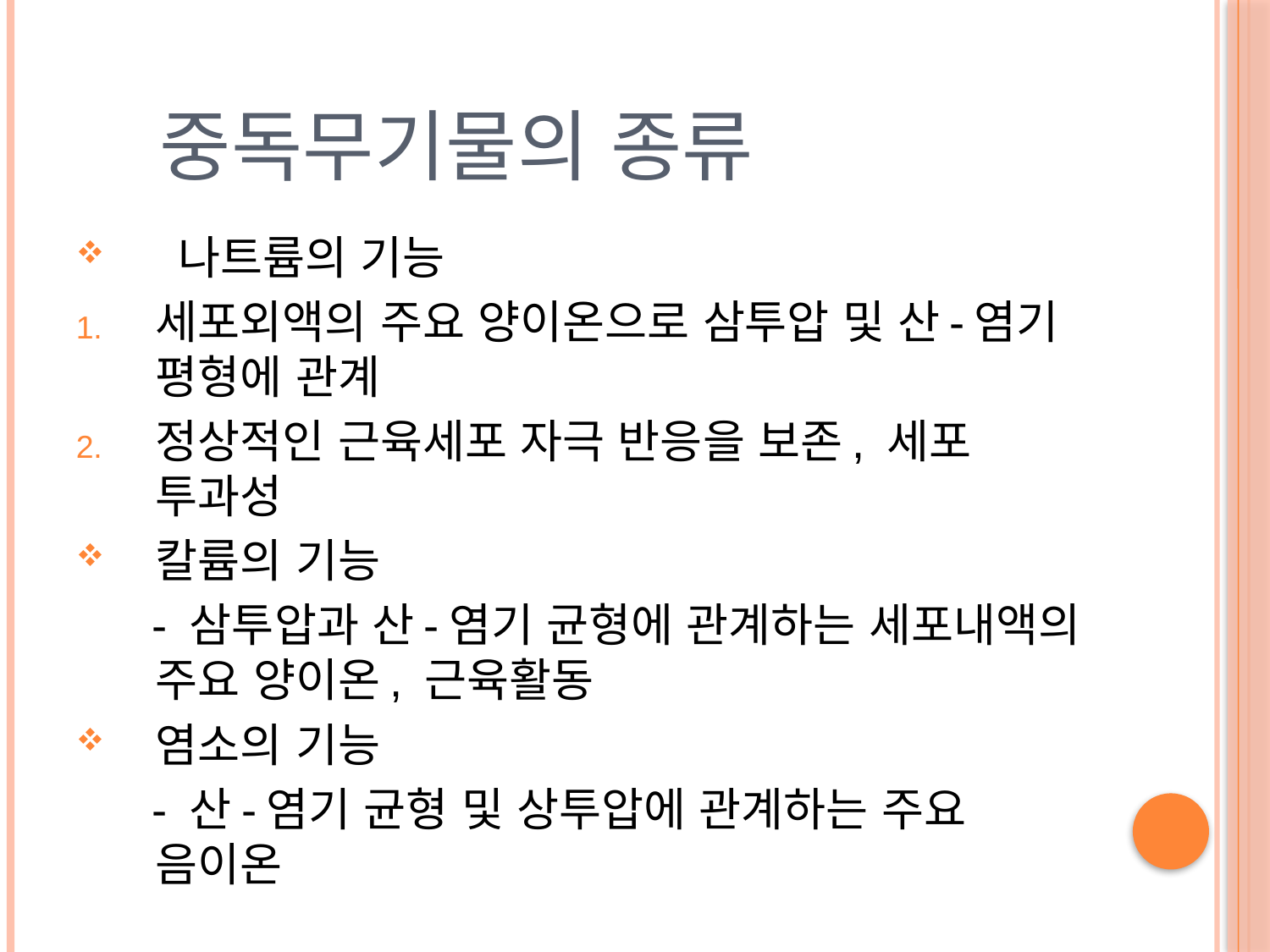

# 중독무기물의 종류
 나트륨의 기능
세포외액의 주요 양이온으로 삼투압 및 산-염기 평형에 관계
정상적인 근육세포 자극 반응을 보존, 세포 투과성
칼륨의 기능
      - 삼투압과 산-염기 균형에 관계하는 세포내액의 주요 양이온, 근육활동
염소의 기능
      - 산-염기 균형 및 상투압에 관계하는 주요 음이온